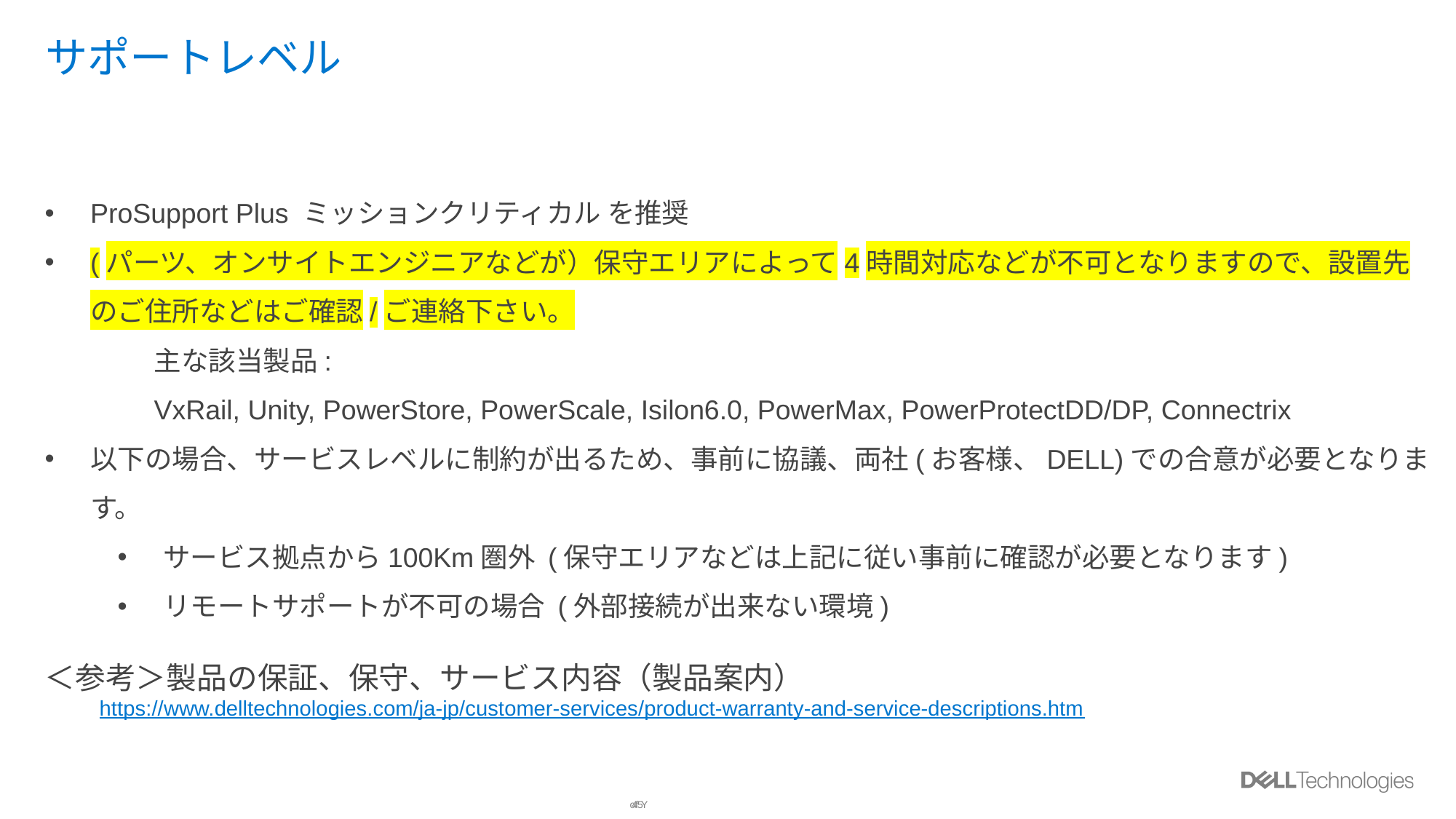

# サポートレベル
ProSupport Plus ミッションクリティカル を推奨
(パーツ、オンサイトエンジニアなどが）保守エリアによって4時間対応などが不可となりますので、設置先のご住所などはご確認/ご連絡下さい。
主な該当製品:
VxRail, Unity, PowerStore, PowerScale, Isilon6.0, PowerMax, PowerProtectDD/DP, Connectrix
以下の場合、サービスレベルに制約が出るため、事前に協議、両社(お客様、DELL)での合意が必要となります。
サービス拠点から100Km圏外 (保守エリアなどは上記に従い事前に確認が必要となります)
リモートサポートが不可の場合 (外部接続が出来ない環境)

＜参考＞製品の保証、保守、サービス内容（製品案内）
https://www.delltechnologies.com/ja-jp/customer-services/product-warranty-and-service-descriptions.htm